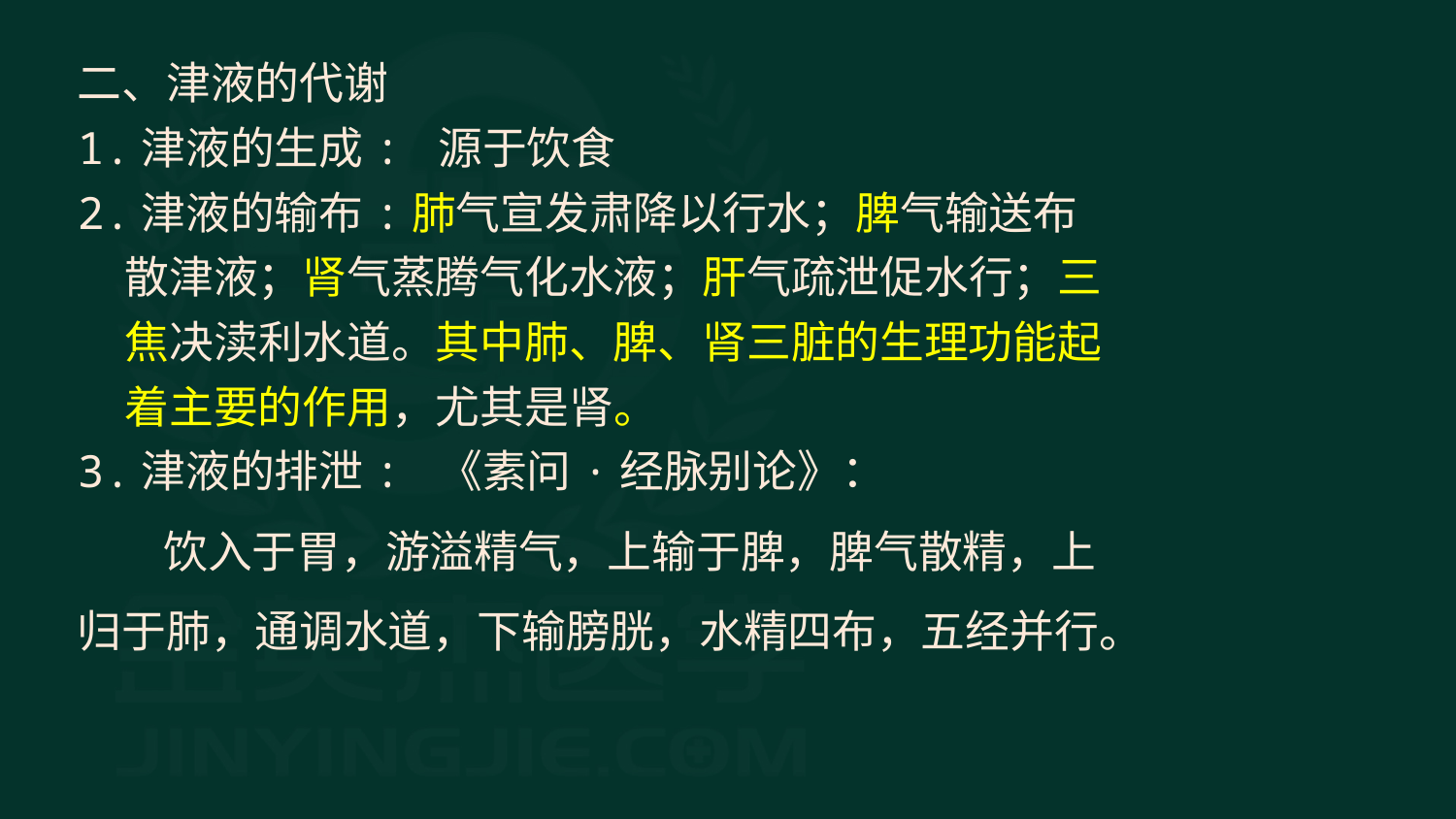

二、津液的代谢
1.津液的生成: 源于饮食
2.津液的输布:肺气宣发肃降以行水；脾气输送布散津液；肾气蒸腾气化水液；肝气疏泄促水行；三焦决渎利水道。其中肺、脾、肾三脏的生理功能起着主要的作用，尤其是肾。
3.津液的排泄: 《素问·经脉别论》：
饮入于胃，游溢精气，上输于脾，脾气散精，上归于肺，通调水道，下输膀胱，水精四布，五经并行。